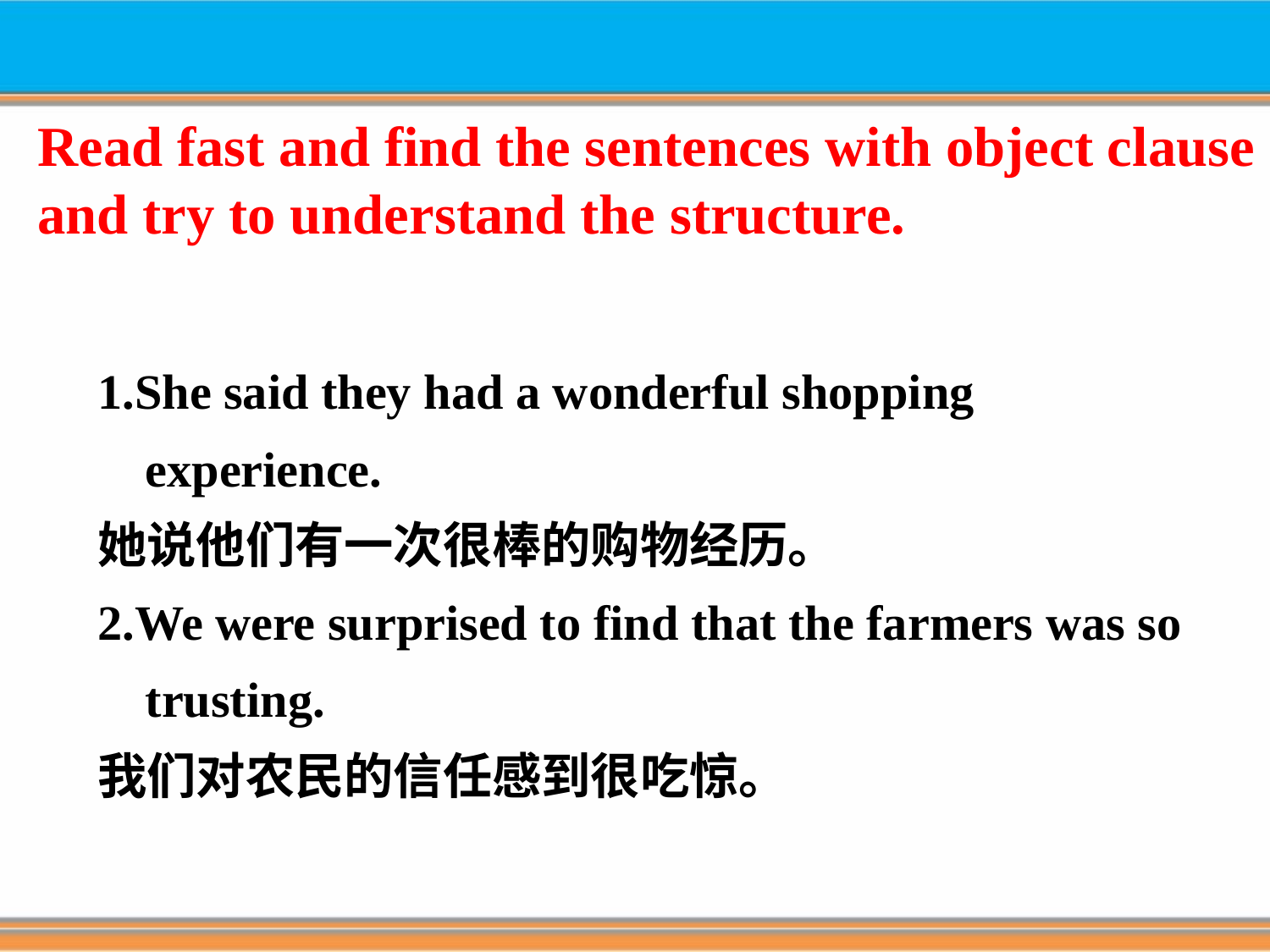

Read fast and find the sentences with object clause and try to understand the structure.
1.She said they had a wonderful shopping experience.
她说他们有一次很棒的购物经历。
2.We were surprised to find that the farmers was so trusting.
我们对农民的信任感到很吃惊。